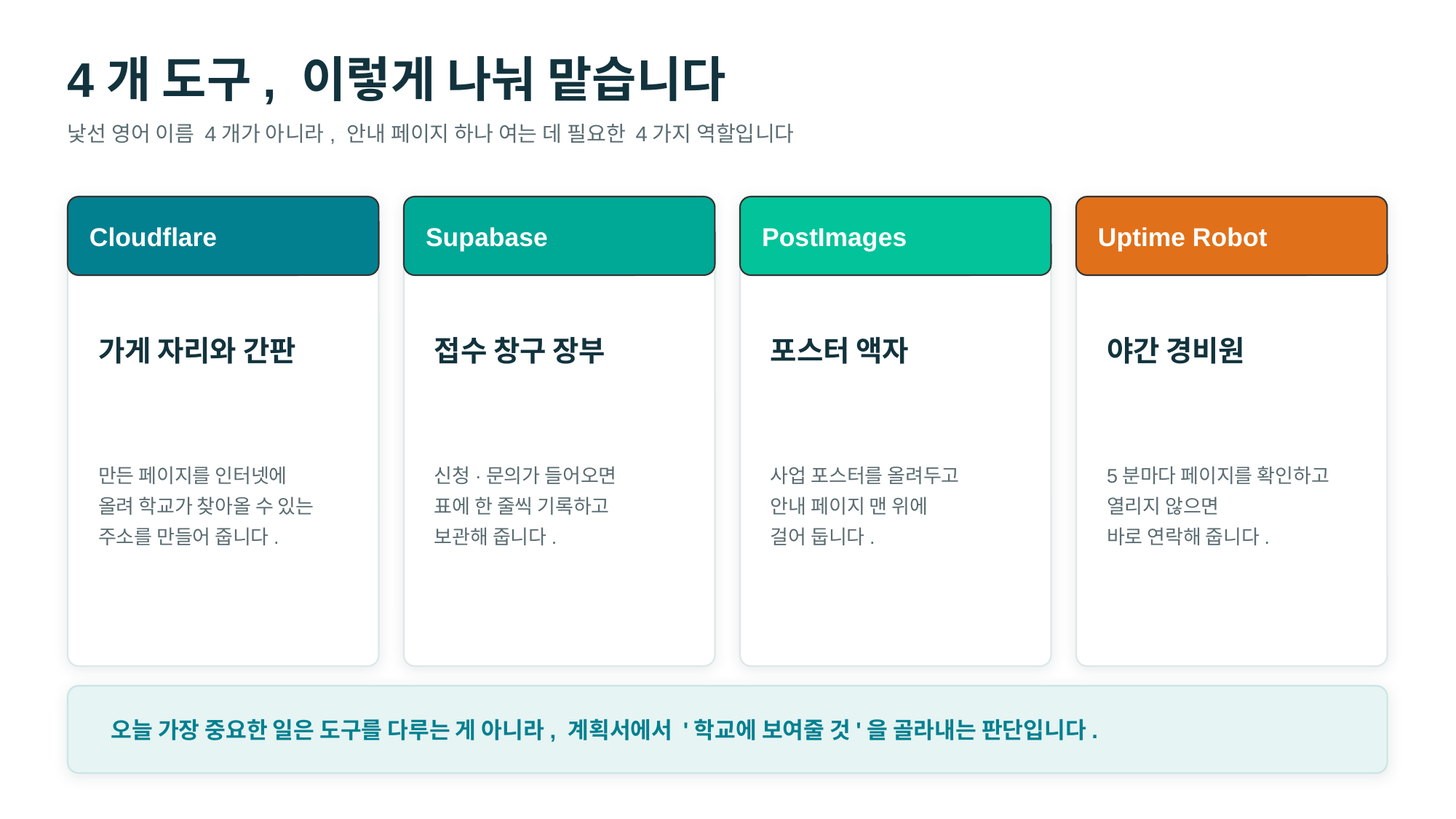

4개 도구, 이렇게 나눠 맡습니다
낯선 영어 이름 4개가 아니라, 안내 페이지 하나 여는 데 필요한 4가지 역할입니다

Cloudflare

Supabase

PostImages

Uptime Robot
가게 자리와 간판
접수 창구 장부
포스터 액자
야간 경비원
만든 페이지를 인터넷에
올려 학교가 찾아올 수 있는
주소를 만들어 줍니다.
신청·문의가 들어오면
표에 한 줄씩 기록하고
보관해 줍니다.
사업 포스터를 올려두고
안내 페이지 맨 위에
걸어 둡니다.
5분마다 페이지를 확인하고
열리지 않으면
바로 연락해 줍니다.

오늘 가장 중요한 일은 도구를 다루는 게 아니라, 계획서에서 '학교에 보여줄 것'을 골라내는 판단입니다.